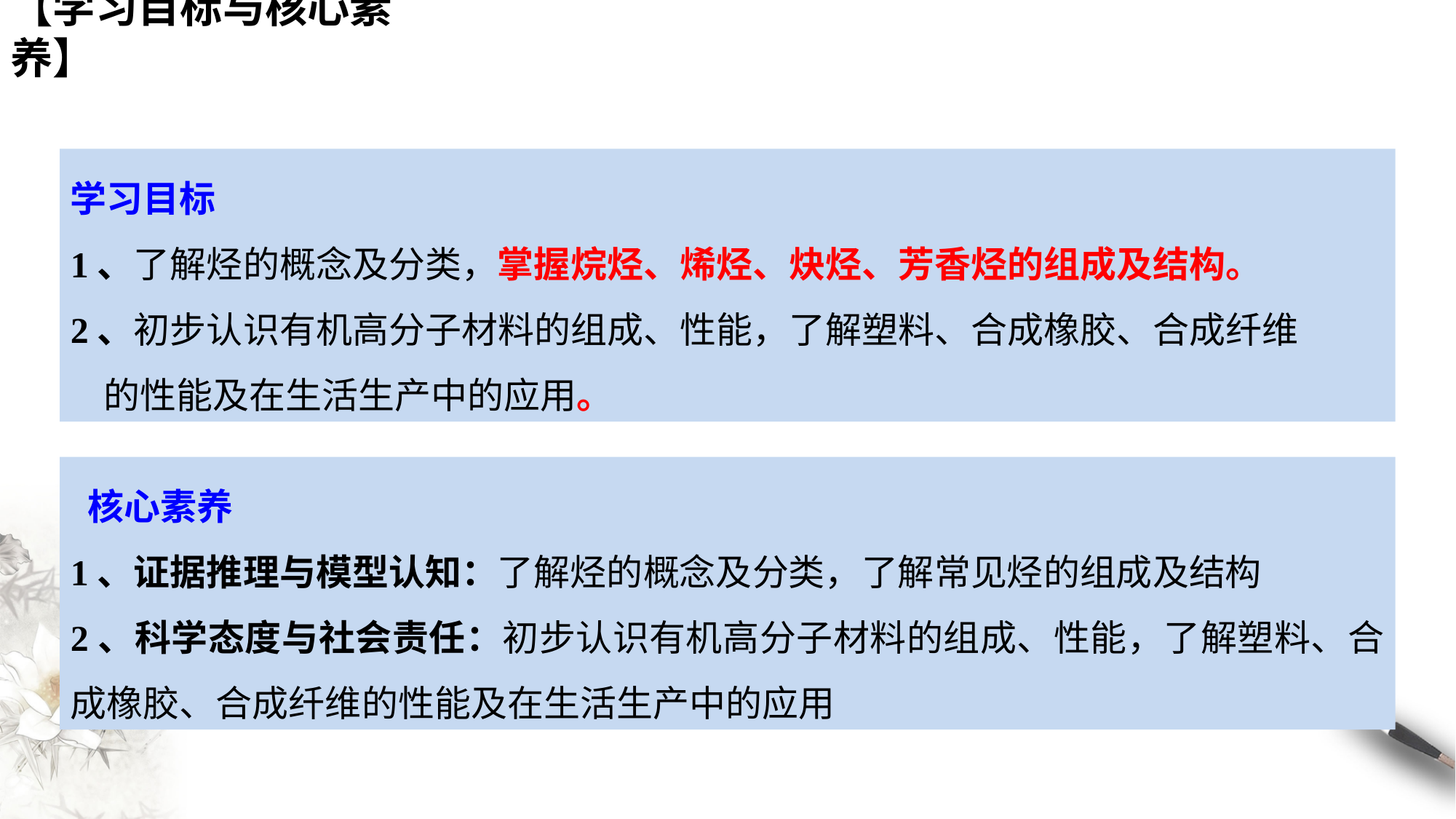

【学习目标与核心素养】
学习目标
1、了解烃的概念及分类，掌握烷烃、烯烃、炔烃、芳香烃的组成及结构。
2、初步认识有机高分子材料的组成、性能，了解塑料、合成橡胶、合成纤维
   的性能及在生活生产中的应用。
 核心素养
1、证据推理与模型认知：了解烃的概念及分类，了解常见烃的组成及结构
2、科学态度与社会责任：初步认识有机高分子材料的组成、性能，了解塑料、合成橡胶、合成纤维的性能及在生活生产中的应用